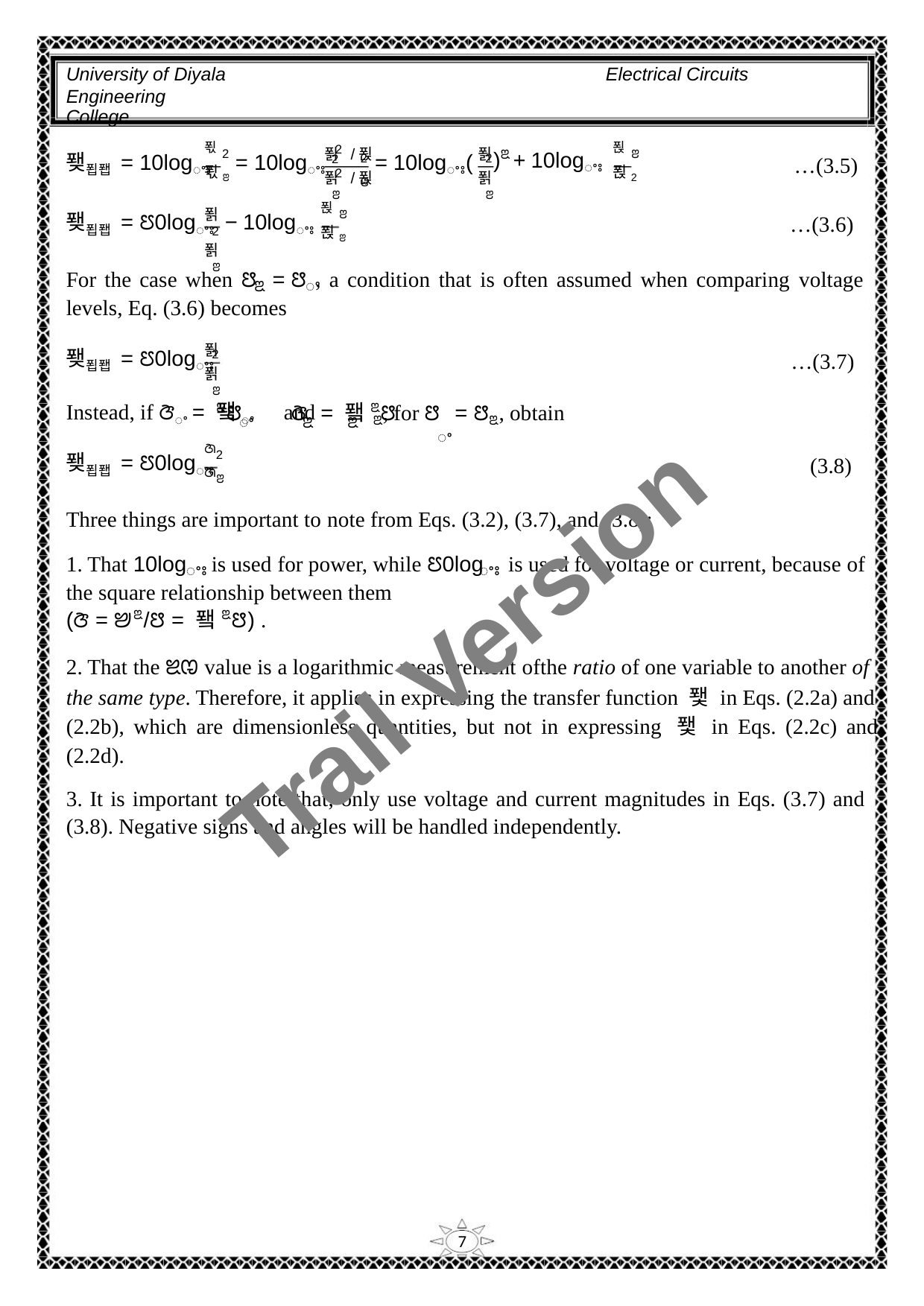

University of Diyala
Engineering College
Electrical Circuits
2
푃2
푃ꢂ
푉 /푅
푉
푅ꢂ
푅2
)ꢃ + 10logꢀꢁ
2
2
2
퐺푑퐵 = 10logꢀꢁ = 10logꢀꢁ
= 10logꢀꢁ(
…(3.5)
…(3.6)
2
푉 /푅
ꢂ
푉
ꢂ
ꢂ
푉
2
푉
ꢂ
푅ꢂ
푅ꢂ
퐺푑퐵 = ꢄ0logꢀꢁ
− 10logꢀꢁ
For the case when ꢅ = ꢅ , a condition that is often assumed when comparing voltage
ꢃ
ꢀ
levels, Eq. (3.6) becomes
푉
2
퐺푑퐵 = ꢄ0logꢀꢁ
…(3.7)
푉
ꢂ
ꢃꢅ
ꢆ = 퐼ꢃꢅ
Instead, if ꢆꢀ = 퐼ꢀ and
ꢅ = ꢅꢃ, obtain
ꢀ
ꢃ, for
ꢀ
ꢃ
ꢃ
ꢇ2
퐺푑퐵 = ꢄ0logꢀꢁ
(3.8)
ꢇꢂ
Three things are important to note from Eqs. (3.2), (3.7), and (3.8):
1. That 10log is used for power, while ꢄ0log is used for voltage or current, because of
ꢀꢁ
ꢀꢁ
the square relationship between them
(ꢆ = ꢈꢃ/ꢅ = 퐼ꢃꢅ) .
Trail Version
Trail Version
Trail Version
Trail Version
Trail Version
Trail Version
Trail Version
Trail Version
Trail Version
Trail Version
Trail Version
Trail Version
Trail Version
2. That the ꢉꢊ value is a logarithmic measurement ofthe ratio of one variable to another of
the same type. Therefore, it applies in expressing the transfer function 퐻 in Eqs. (2.2a) and
(2.2b), which are dimensionless quantities, but not in expressing 퐻 in Eqs. (2.2c) and
(2.2d).
3. It is important to note that, only use voltage and current magnitudes in Eqs. (3.7) and
(3.8). Negative signs and angles will be handled independently.
7